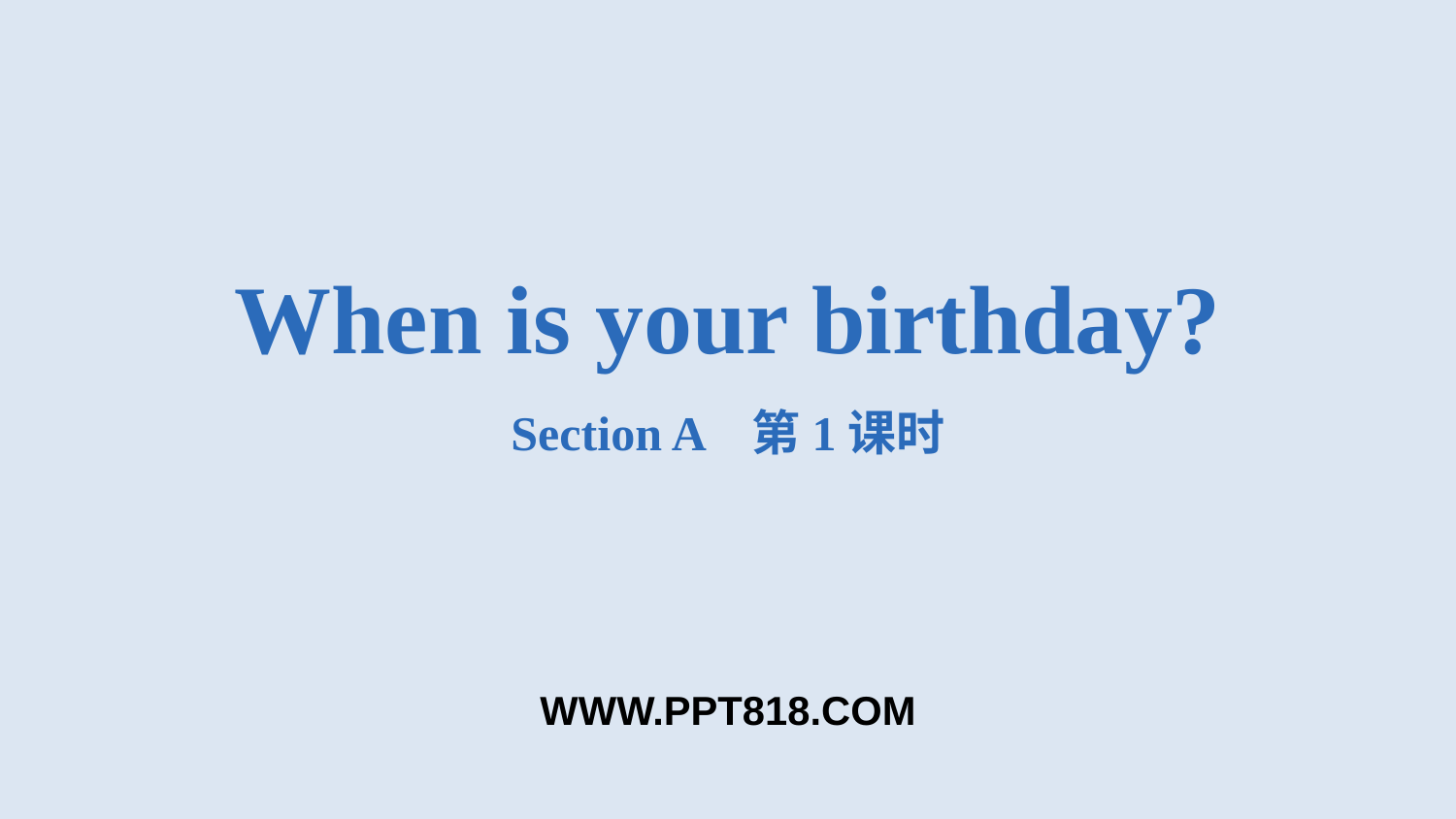

When is your birthday?
Section A   第1课时
WWW.PPT818.COM